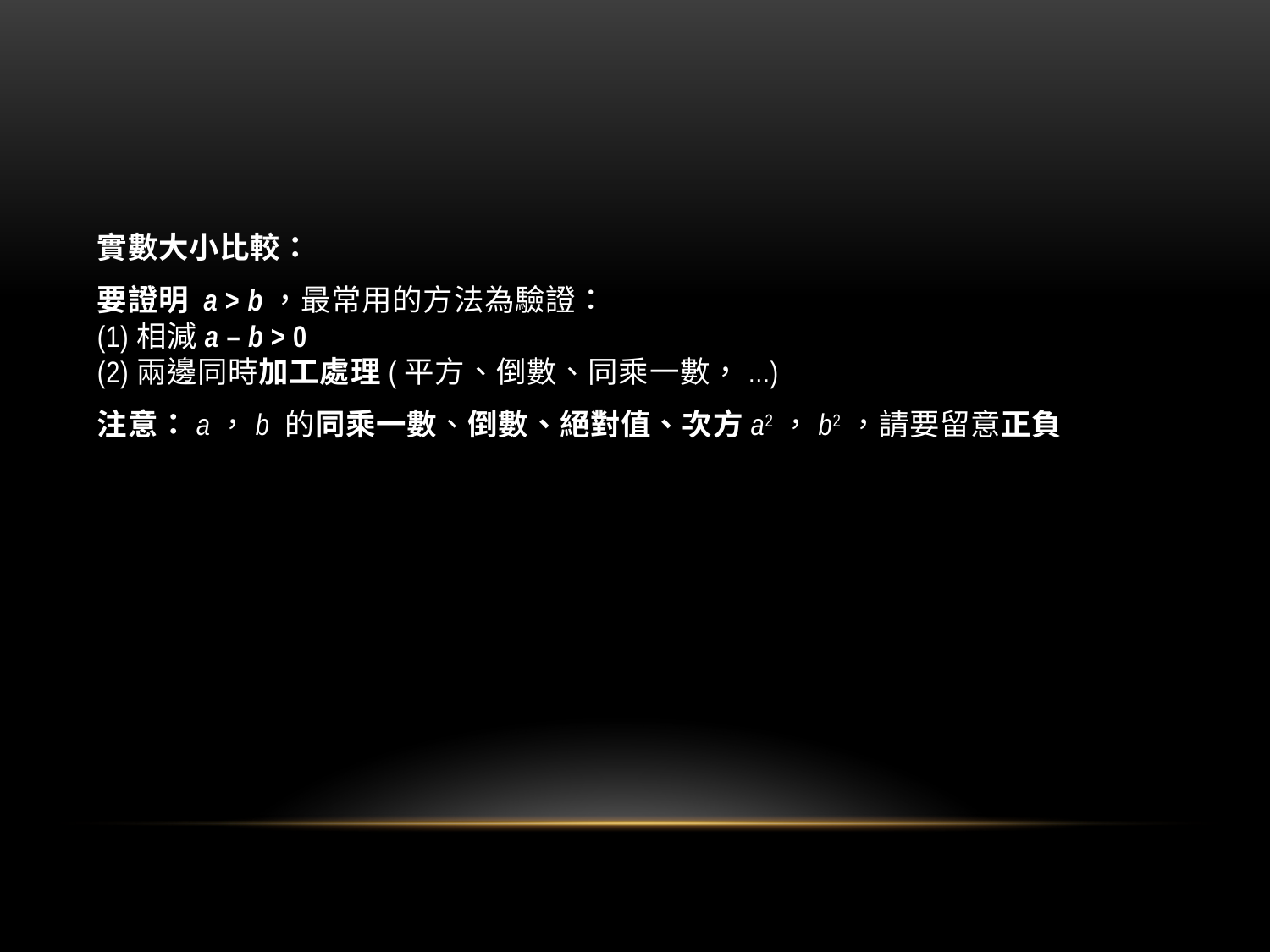

#
實數大小比較：
要證明 a > b，最常用的方法為驗證：
(1)相減a – b > 0
(2)兩邊同時加工處理(平方、倒數、同乘一數，...)
注意：a，b 的同乘一數、倒數、絕對值、次方a2，b2，請要留意正負